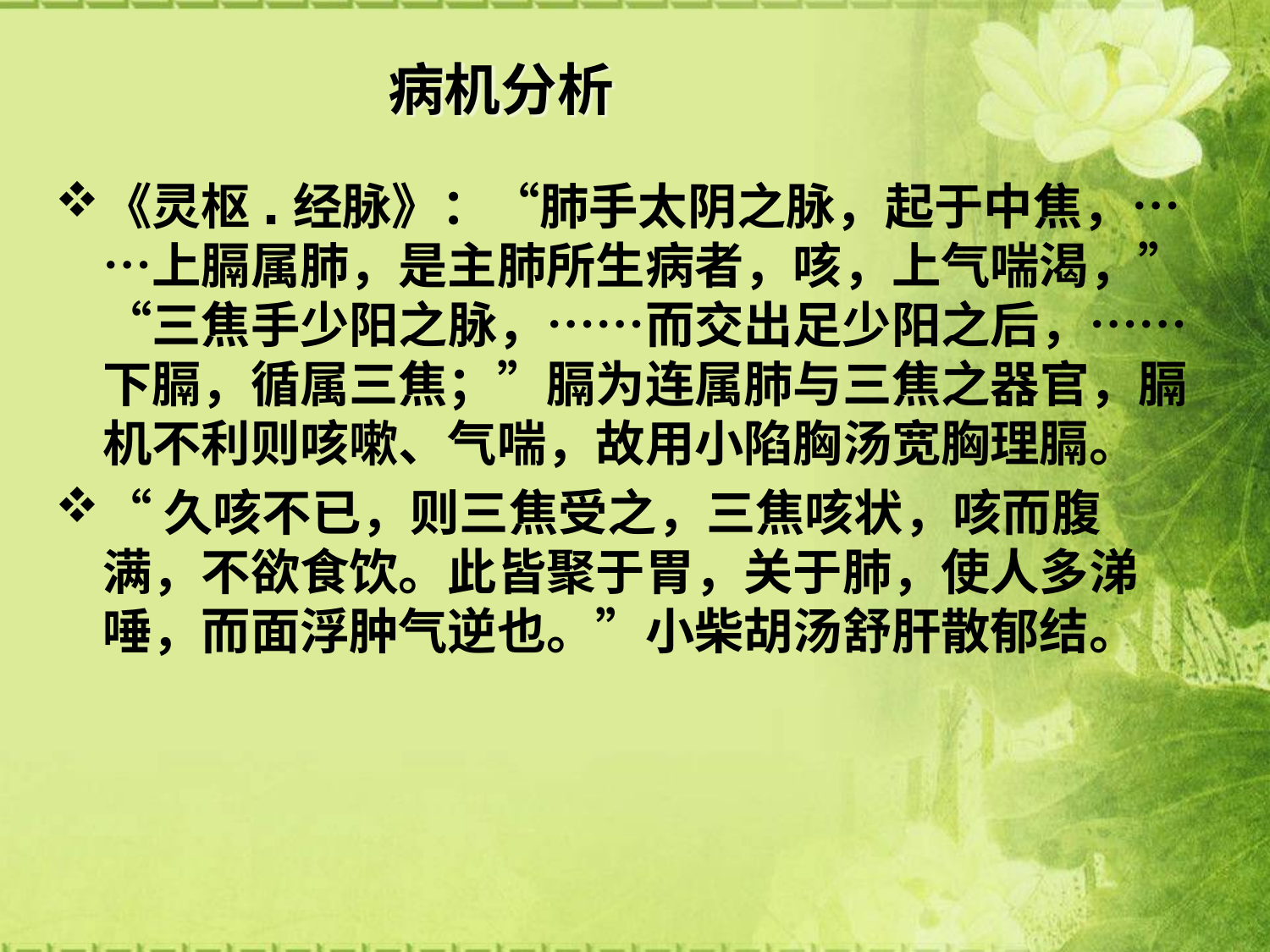

# 病机分析
《灵枢.经脉》：“肺手太阴之脉，起于中焦，……上膈属肺，是主肺所生病者，咳，上气喘渴，”“三焦手少阳之脉，……而交出足少阳之后，……下膈，循属三焦；”膈为连属肺与三焦之器官，膈机不利则咳嗽、气喘，故用小陷胸汤宽胸理膈。
“久咳不已，则三焦受之，三焦咳状，咳而腹满，不欲食饮。此皆聚于胃，关于肺，使人多涕唾，而面浮肿气逆也。”小柴胡汤舒肝散郁结。